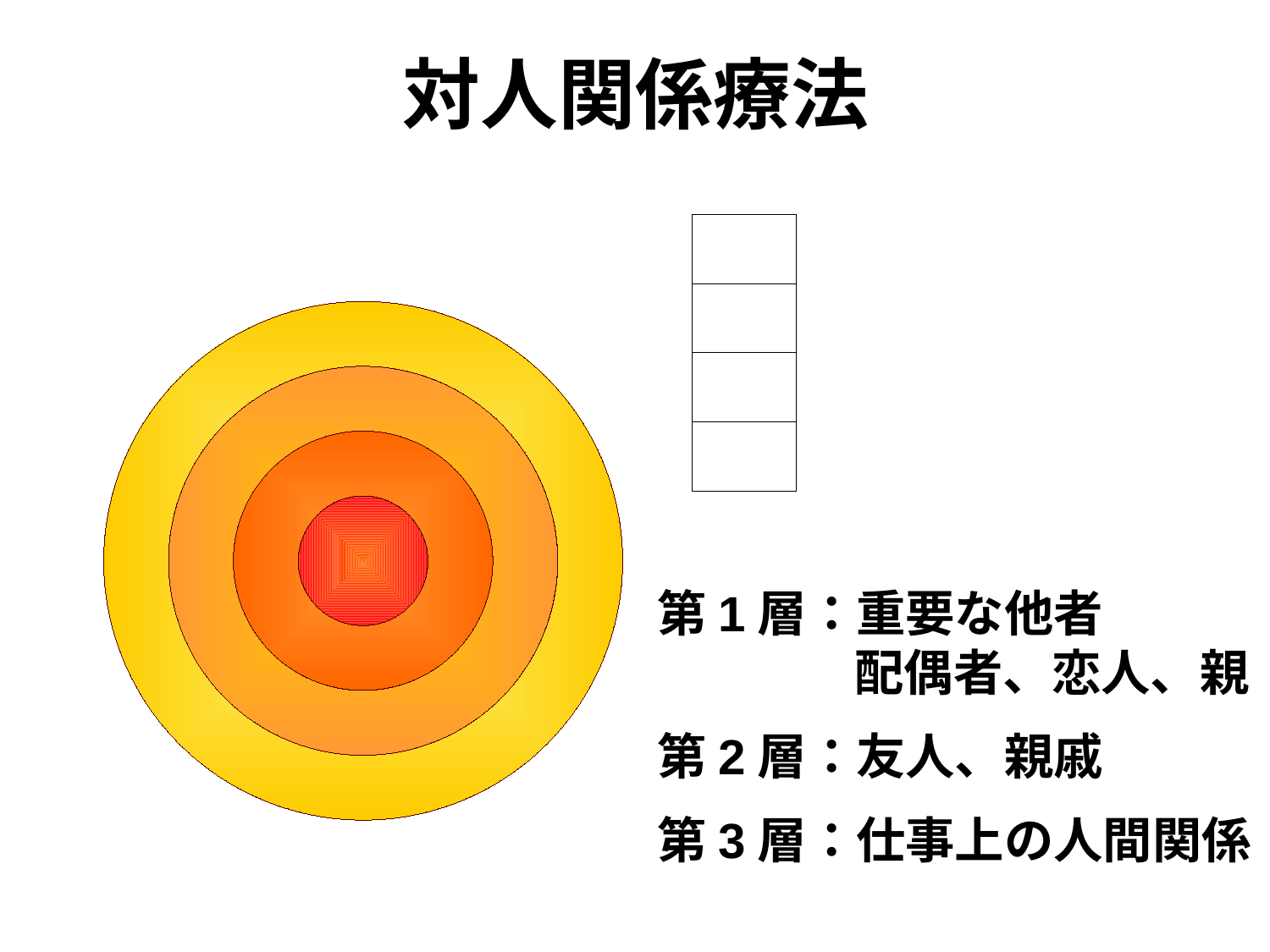

# 対人関係療法
第1層：重要な他者
　　　　配偶者、恋人、親
第2層：友人、親戚
第3層：仕事上の人間関係